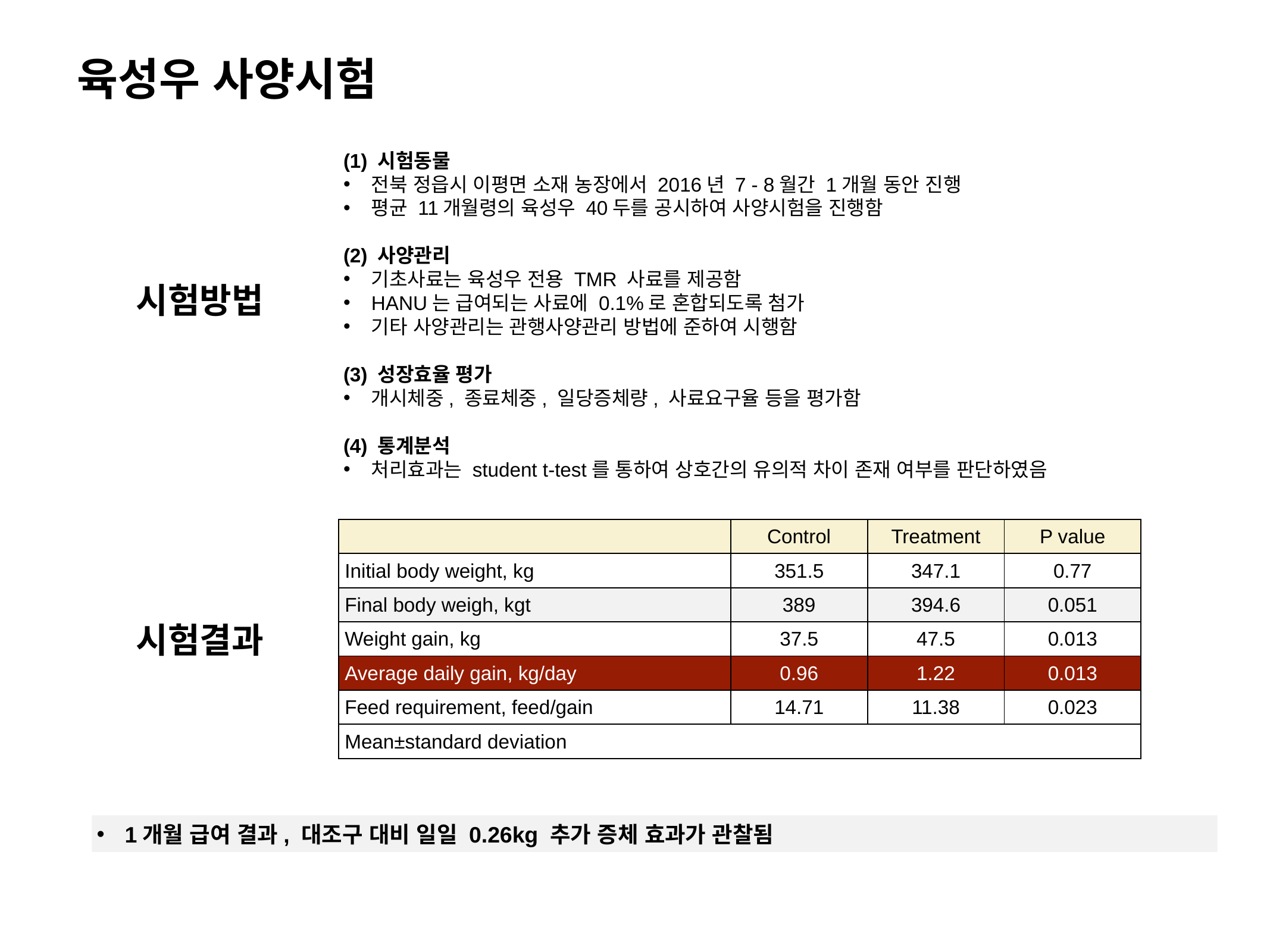

육성우 사양시험
(1) 시험동물
전북 정읍시 이평면 소재 농장에서 2016년 7 - 8월간 1개월 동안 진행
평균 11개월령의 육성우 40두를 공시하여 사양시험을 진행함

(2) 사양관리
기초사료는 육성우 전용 TMR 사료를 제공함
HANU는 급여되는 사료에 0.1%로 혼합되도록 첨가
기타 사양관리는 관행사양관리 방법에 준하여 시행함

(3) 성장효율 평가
개시체중, 종료체중, 일당증체량, 사료요구율 등을 평가함

(4) 통계분석
처리효과는 student t-test를 통하여 상호간의 유의적 차이 존재 여부를 판단하였음
시험방법
|  | Control | Treatment | P value |
| --- | --- | --- | --- |
| Initial body weight, kg | 351.5 | 347.1 | 0.77 |
| Final body weigh, kgt | 389 | 394.6 | 0.051 |
| Weight gain, kg | 37.5 | 47.5 | 0.013 |
| Average daily gain, kg/day | 0.96 | 1.22 | 0.013 |
| Feed requirement, feed/gain | 14.71 | 11.38 | 0.023 |
| Mean±standard deviation |  |  |  |
시험결과
1개월 급여 결과, 대조구 대비 일일 0.26kg 추가 증체 효과가 관찰됨